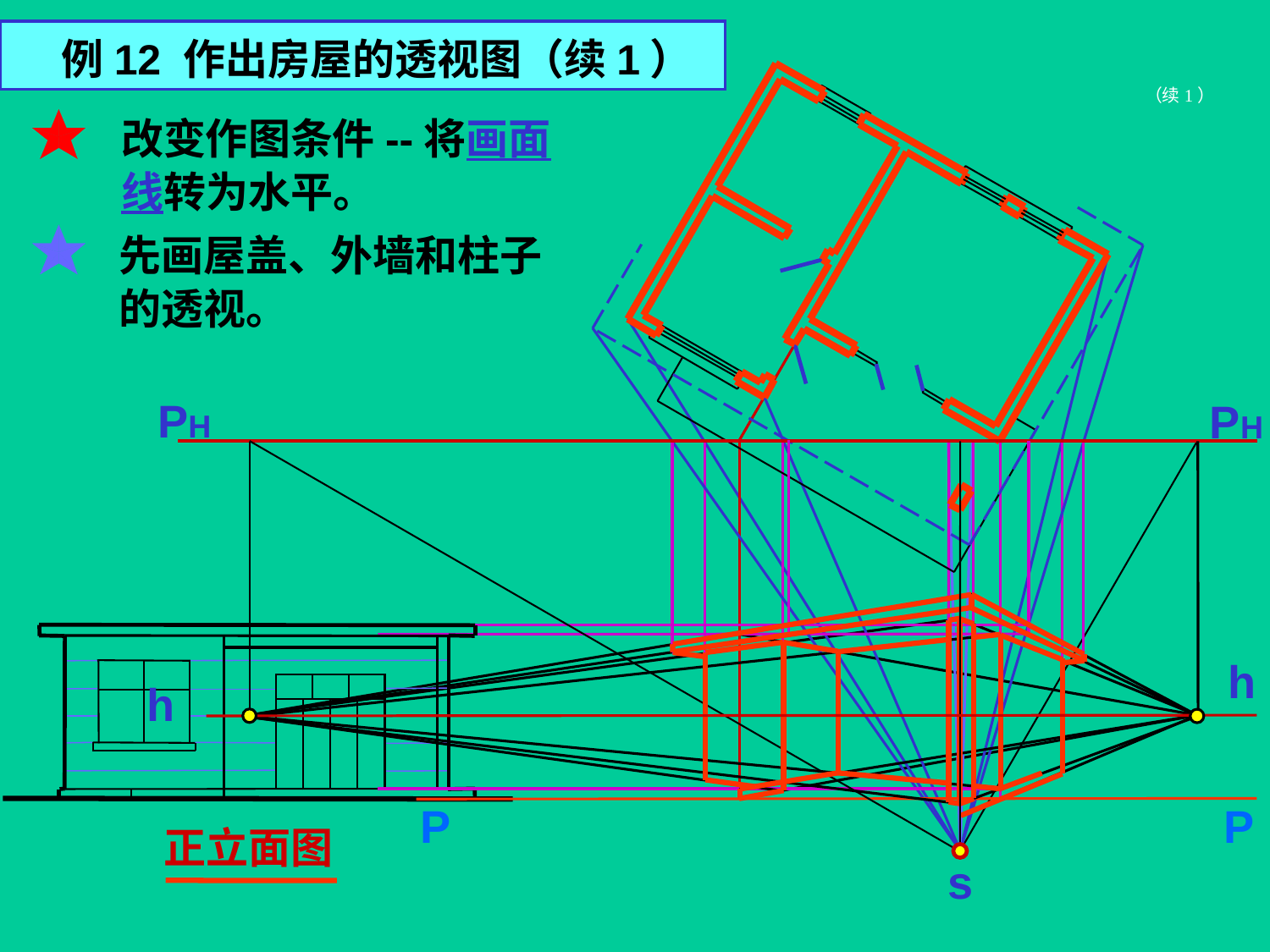

例12 作出房屋的透视图（续1）

# （续1）
改变作图条件--将画面线转为水平。

先画屋盖、外墙和柱子的透视。

PH
PH

s

正立面图

h
h

P
P